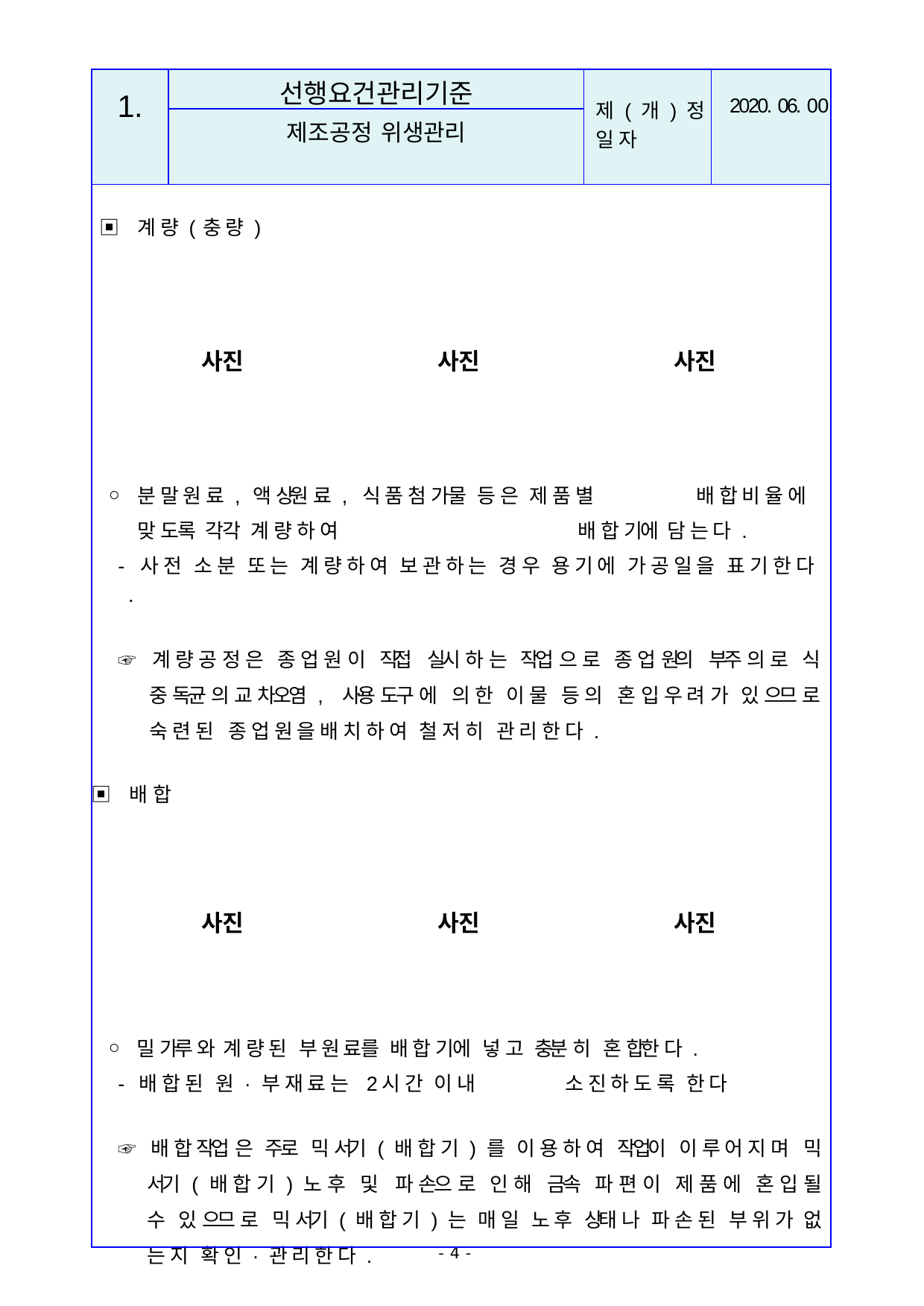

| 1. | 선행요건관리기준 | 제 ( 개 ) 정 일 자 | 2020. 06. 00 |
| --- | --- | --- | --- |
|  | 제조공정 위생관리 |  |  |
| ▣ 계 량 ( 충 량 ) 사진 사진 사진 분 말 원 료 , 액 상원 료 , 식 품 첨 가물 등 은 제 품 별 배 합 비 율 에 맞 도록 각각 계 량 하 여 배 합 기에 담 는 다 . - 사 전 소 분 또 는 계 량 하 여 보 관 하 는 경 우 용 기 에 가 공 일 을 표 기 한 다 . ☞ 계 량 공 정 은 종 업 원 이 직접 실시 하 는 작업 으 로 종 업 원의 부주 의 로 식 중 독균 의 교 차오염 , 사용 도구 에 의 한 이 물 등 의 혼 입 우 려 가 있 으므 로 숙 련 된 종 업 원 을 배 치 하 여 철 저 히 관 리 한 다 . ▣ 배 합 사진 사진 사진 밀 가루 와 계 량 된 부 원 료를 배 합 기에 넣 고 충분 히 혼 합한 다 . - 배 합 된 원 · 부 재 료 는 2시 간 이 내 소 진 하 도 록 한 다 ☞ 배 합 작업 은 주로 믹 서기 ( 배 합 기 ) 를 이 용 하 여 작업이 이 루 어 지 며 믹 서기 ( 배 합 기 ) 노 후 및 파 손으 로 인 해 금속 파 편 이 제 품 에 혼 입 될 수 있 으므 로 믹 서기 ( 배 합 기 ) 는 매 일 노 후 상태 나 파 손 된 부 위 가 없 는 지 확 인 · 관 리 한 다 . |  |  |  |
- 4 -